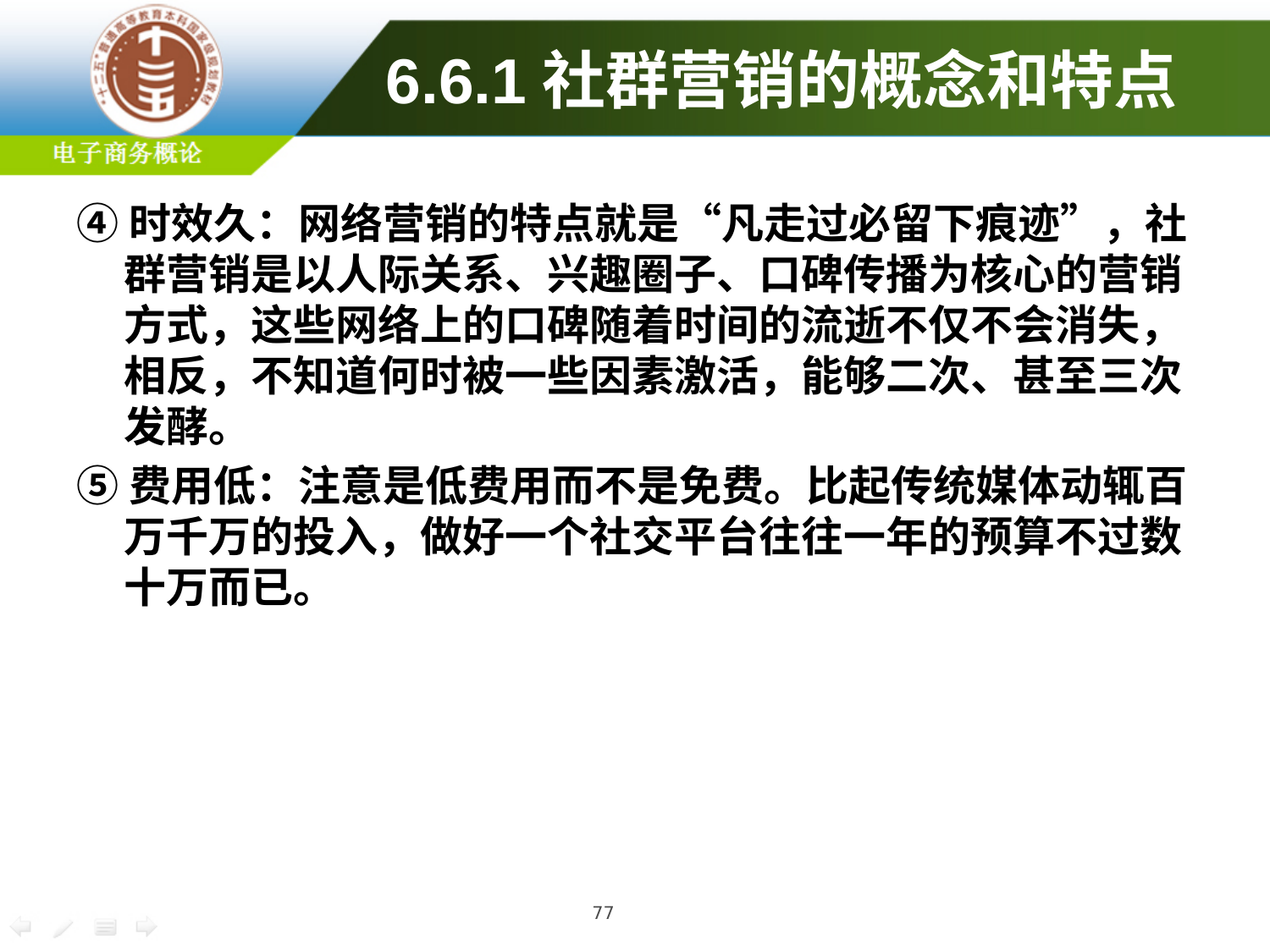

# 6.6.1社群营销的概念和特点
④时效久：网络营销的特点就是“凡走过必留下痕迹”，社群营销是以人际关系、兴趣圈子、口碑传播为核心的营销方式，这些网络上的口碑随着时间的流逝不仅不会消失，相反，不知道何时被一些因素激活，能够二次、甚至三次发酵。
⑤费用低：注意是低费用而不是免费。比起传统媒体动辄百万千万的投入，做好一个社交平台往往一年的预算不过数十万而已。
77